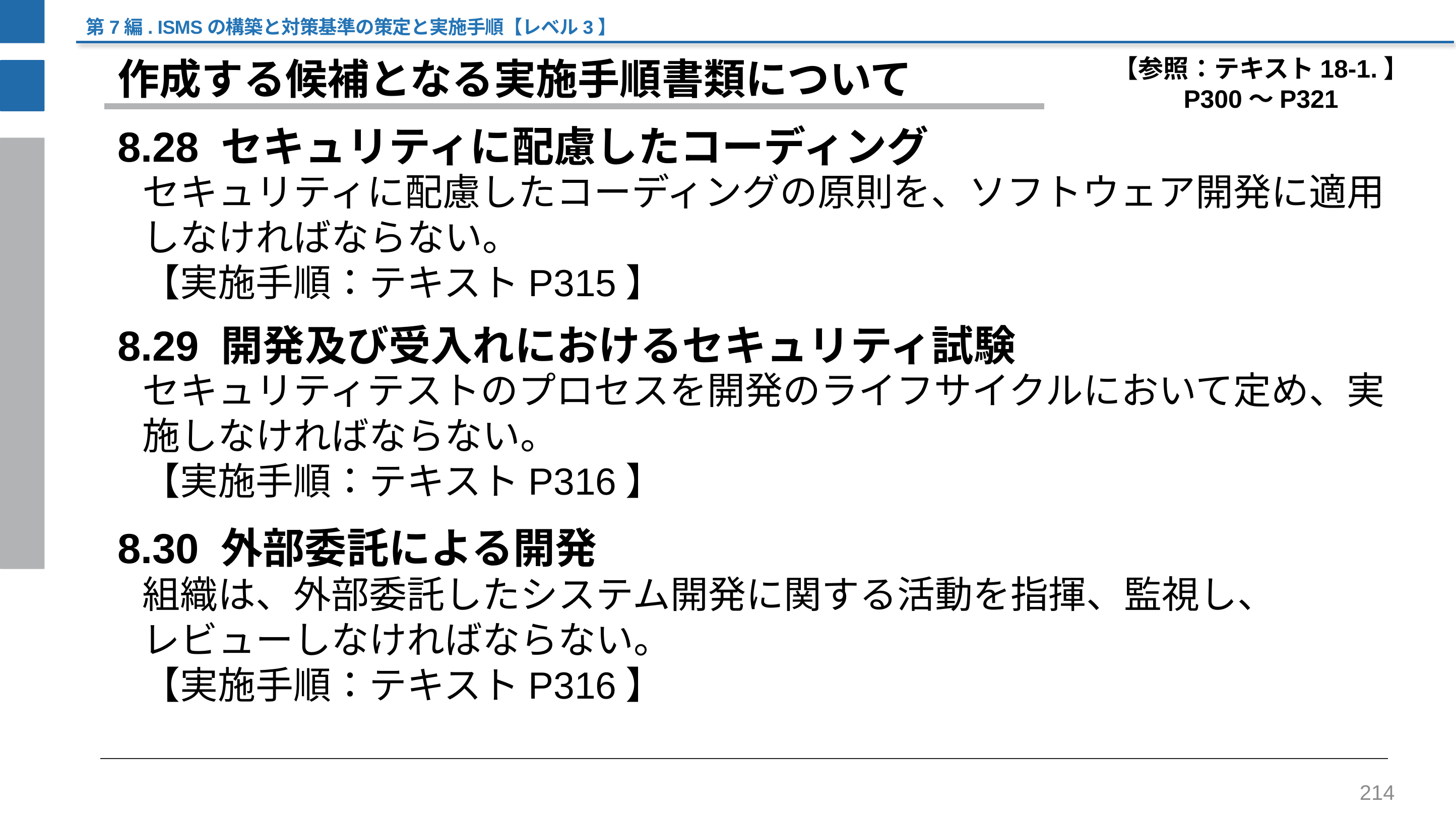

第7編. ISMSの構築と対策基準の策定と実施手順【レベル3】
【参照：テキスト18-1.】
P300～P321
作成する候補となる実施手順書類について
8.28 セキュリティに配慮したコーディング

セキュリティに配慮したコーディングの原則を、ソフトウェア開発に適用しなければならない。
【実施手順：テキストP315】
8.29 開発及び受入れにおけるセキュリティ試験
セキュリティテストのプロセスを開発のライフサイクルにおいて定め、実施しなければならない。
【実施手順：テキストP316】
8.30 外部委託による開発
組織は、外部委託したシステム開発に関する活動を指揮、監視し、
レビューしなければならない。
【実施手順：テキストP316】
214